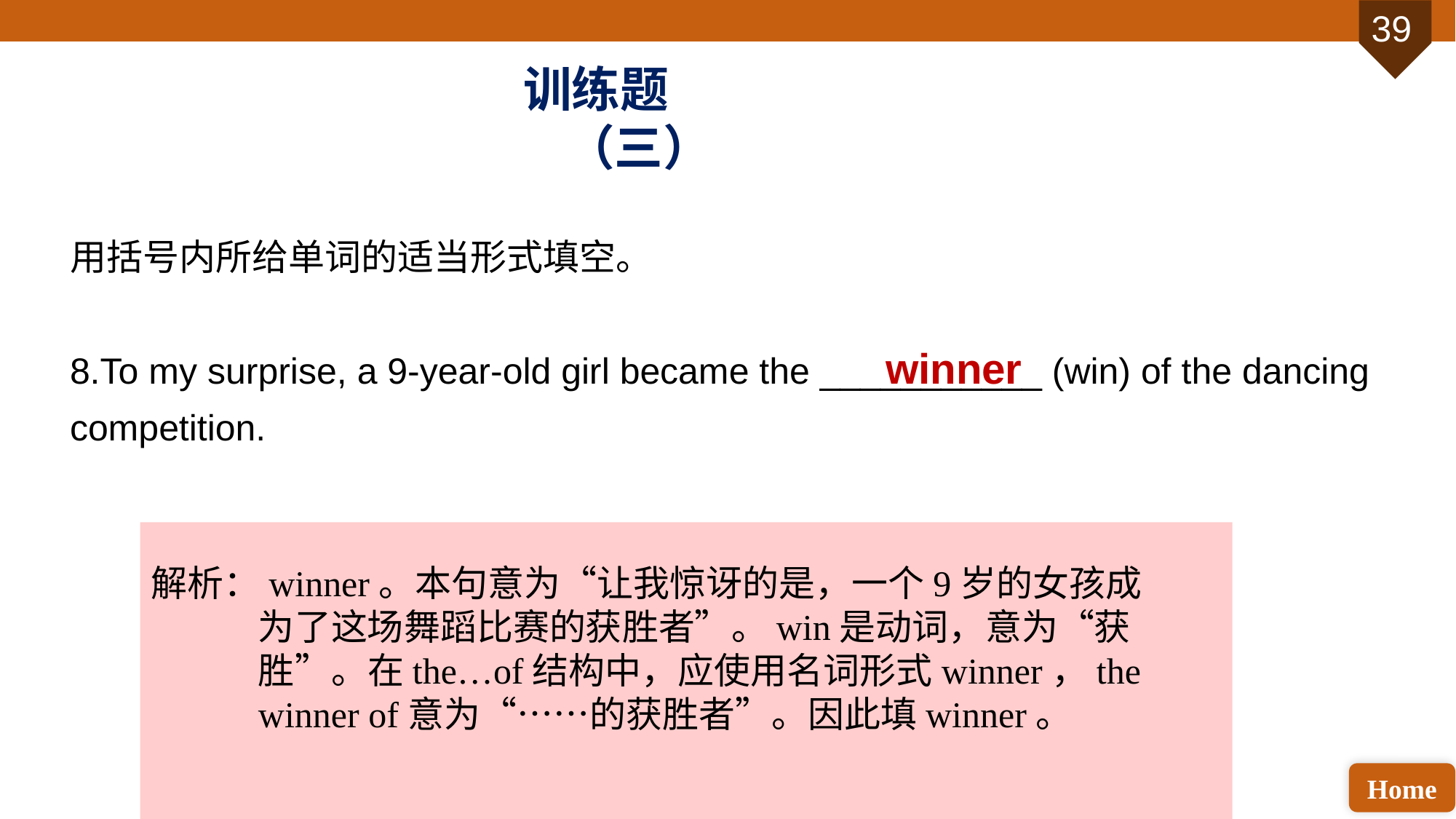

训练题（三）
用括号内所给单词的适当形式填空。

8.To my surprise, a 9-year-old girl became the ___________ (win) of the dancing competition.
winner

解析：winner。本句意为“让我惊讶的是，一个9岁的女孩成为了这场舞蹈比赛的获胜者”。win是动词，意为“获胜”。在the…of结构中，应使用名词形式winner，the winner of意为“……的获胜者”。因此填winner。